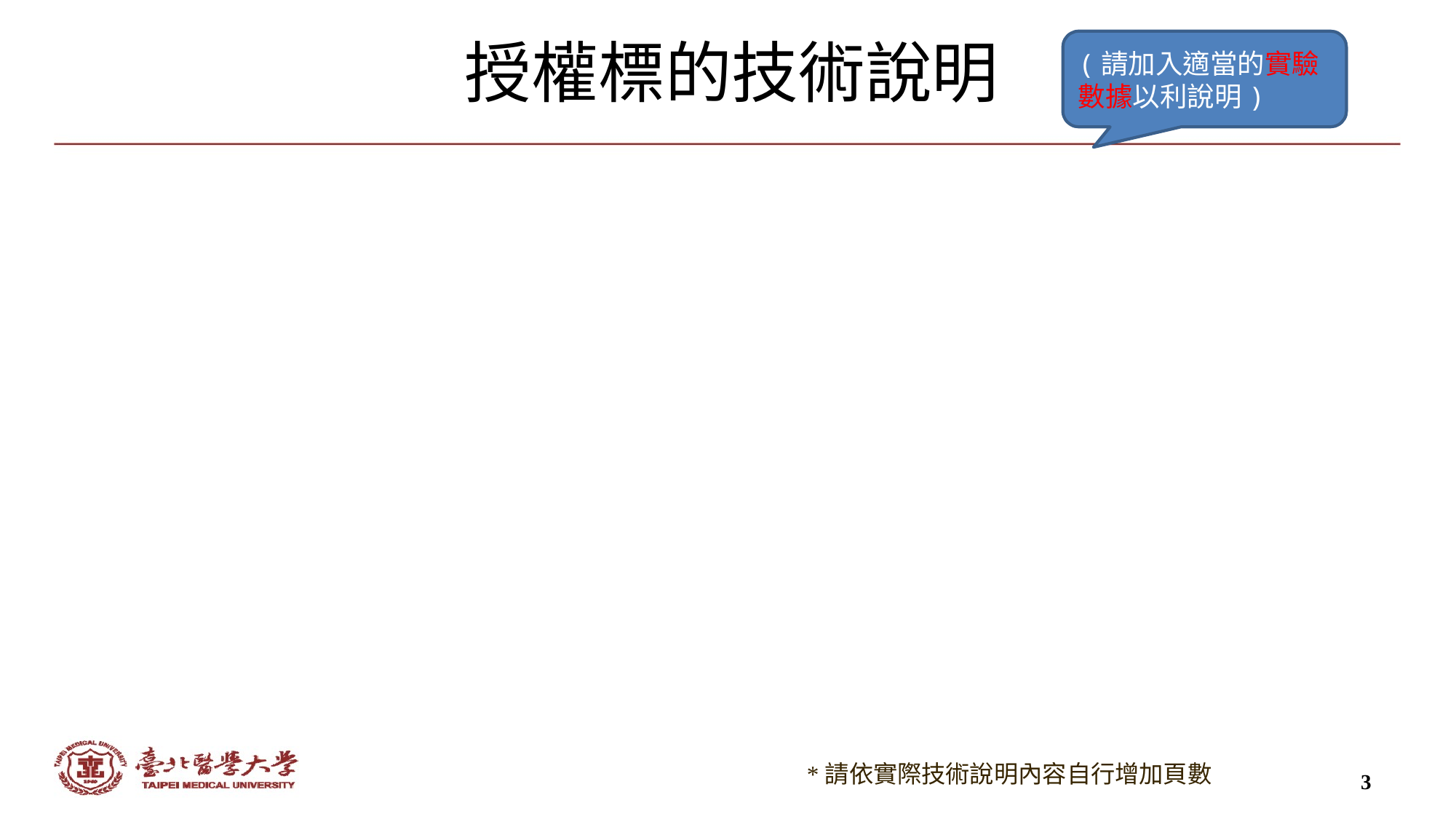

# 授權標的技術說明
(請加入適當的實驗數據以利說明)

*請依實際技術說明內容自行增加頁數
3